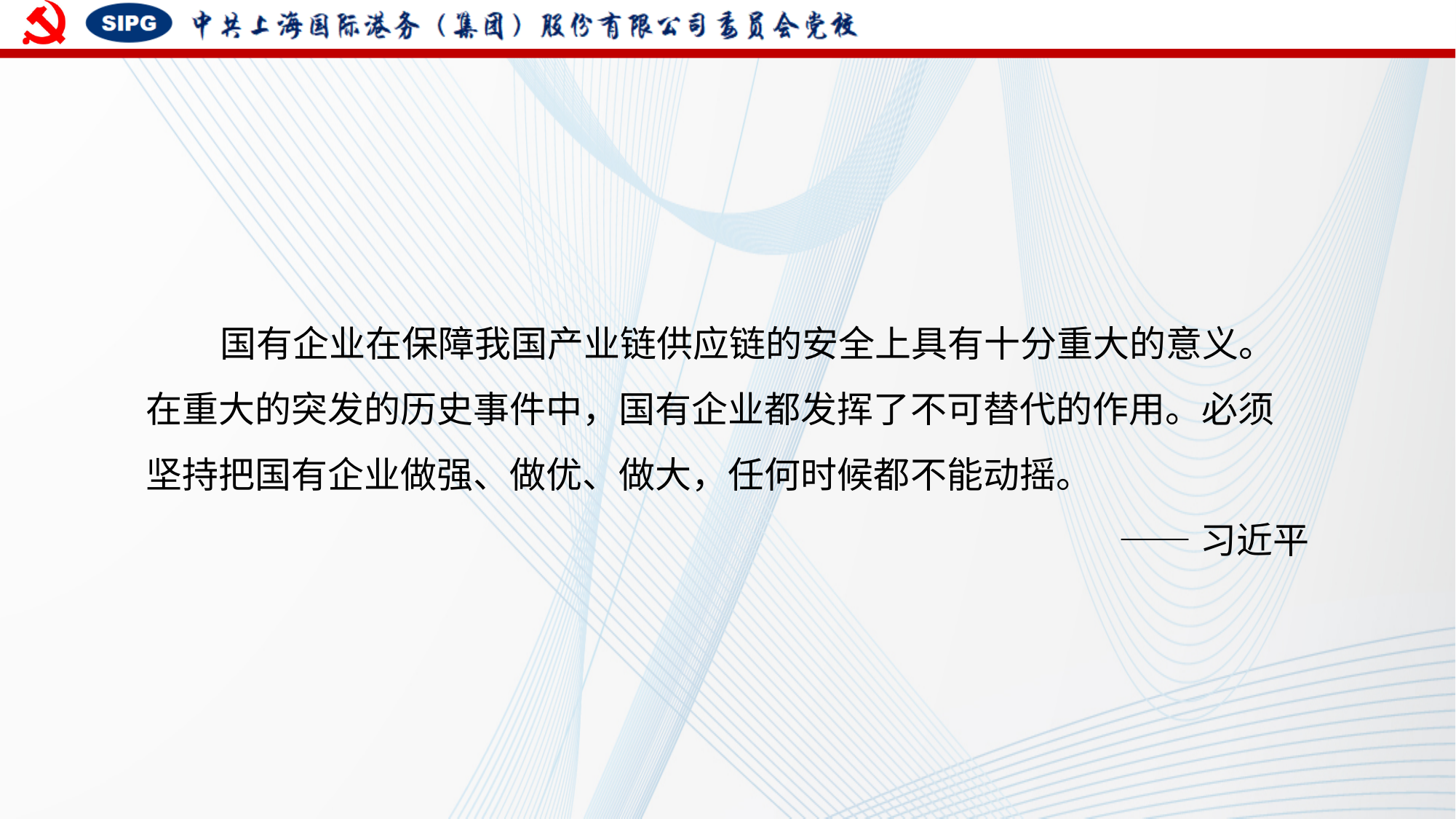

国有企业在保障我国产业链供应链的安全上具有十分重大的意义。在重大的突发的历史事件中，国有企业都发挥了不可替代的作用。必须坚持把国有企业做强、做优、做大，任何时候都不能动摇。
——习近平